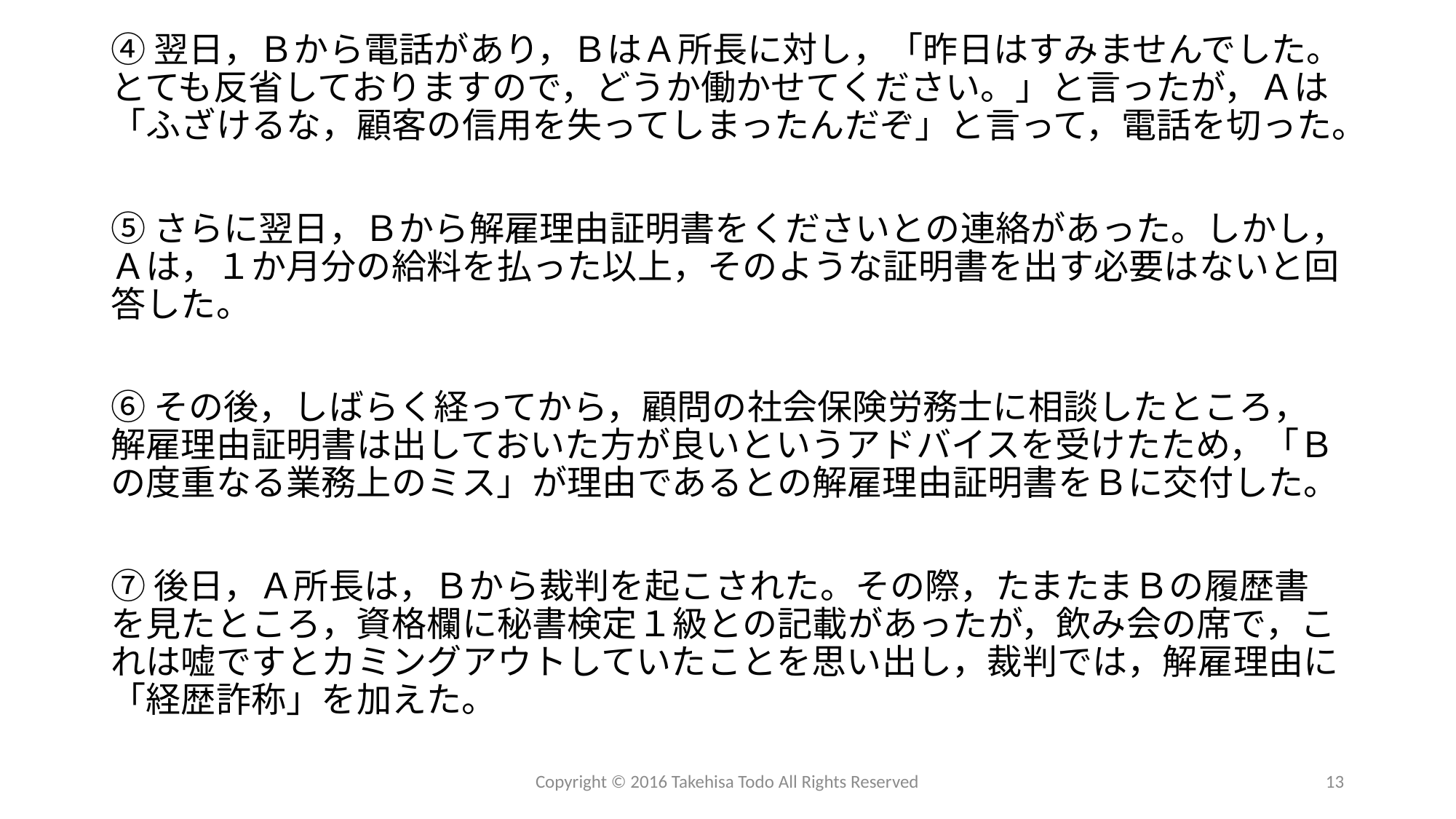

④翌日，Ｂから電話があり，ＢはＡ所長に対し，「昨日はすみませんでした。とても反省しておりますので，どうか働かせてください。」と言ったが，Ａは「ふざけるな，顧客の信用を失ってしまったんだぞ」と言って，電話を切った。

⑤さらに翌日，Ｂから解雇理由証明書をくださいとの連絡があった。しかし，Ａは，１か月分の給料を払った以上，そのような証明書を出す必要はないと回答した。

⑥その後，しばらく経ってから，顧問の社会保険労務士に相談したところ，解雇理由証明書は出しておいた方が良いというアドバイスを受けたため，「Ｂの度重なる業務上のミス」が理由であるとの解雇理由証明書をＢに交付した。

⑦後日，Ａ所長は，Ｂから裁判を起こされた。その際，たまたまＢの履歴書を見たところ，資格欄に秘書検定１級との記載があったが，飲み会の席で，これは嘘ですとカミングアウトしていたことを思い出し，裁判では，解雇理由に「経歴詐称」を加えた。

Copyright © 2016 Takehisa Todo All Rights Reserved
13